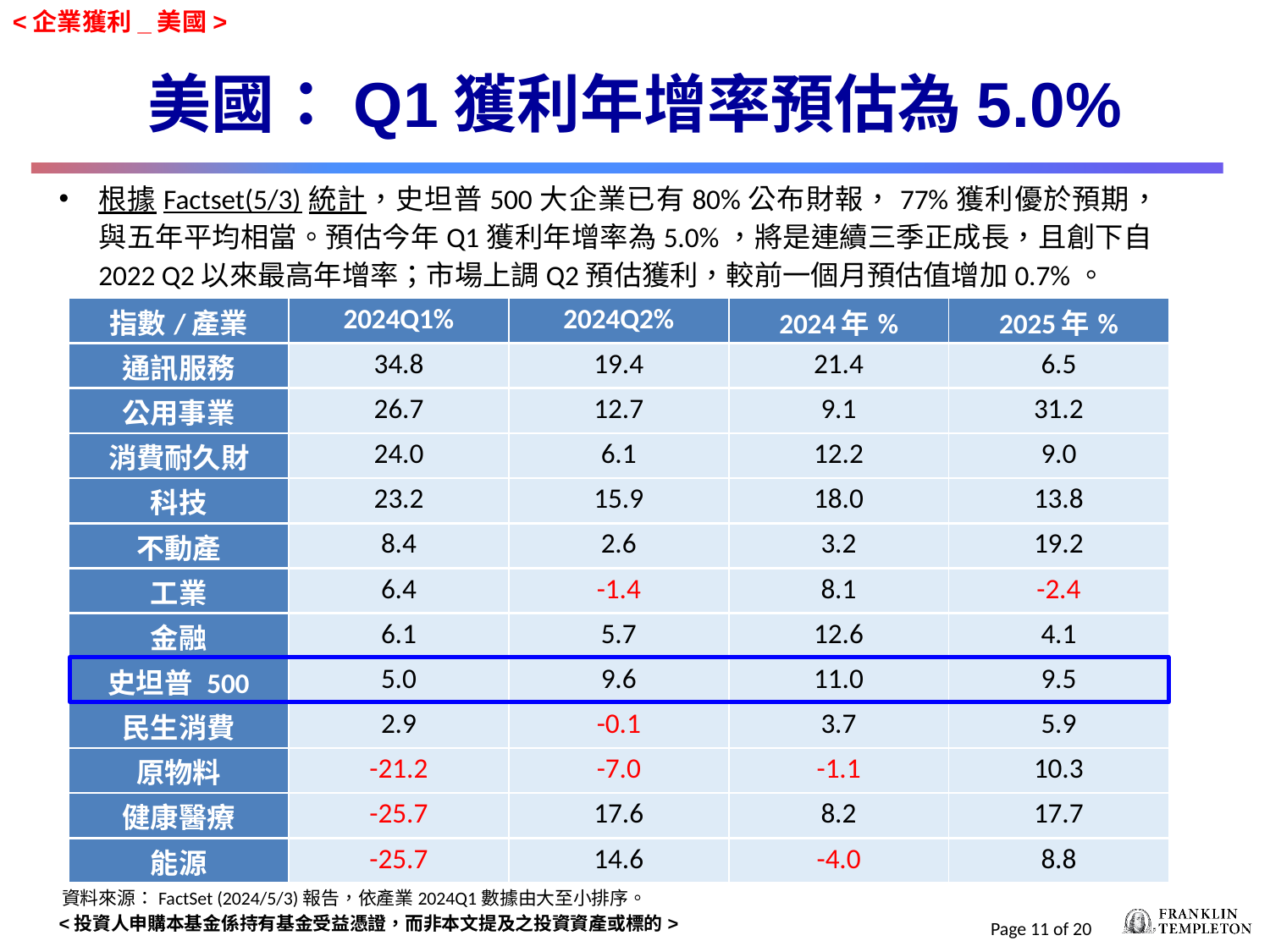

<企業獲利_美國>
# 美國：Q1獲利年增率預估為5.0%
根據Factset(5/3)統計，史坦普500大企業已有80%公布財報，77%獲利優於預期，與五年平均相當。預估今年Q1獲利年增率為5.0%，將是連續三季正成長，且創下自2022 Q2以來最高年增率；市場上調Q2預估獲利，較前一個月預估值增加0.7%。
| 指數/產業 | 2024Q1% | 2024Q2% | 2024年% | 2025年% |
| --- | --- | --- | --- | --- |
| 通訊服務 | 34.8 | 19.4 | 21.4 | 6.5 |
| 公用事業 | 26.7 | 12.7 | 9.1 | 31.2 |
| 消費耐久財 | 24.0 | 6.1 | 12.2 | 9.0 |
| 科技 | 23.2 | 15.9 | 18.0 | 13.8 |
| 不動產 | 8.4 | 2.6 | 3.2 | 19.2 |
| 工業 | 6.4 | -1.4 | 8.1 | -2.4 |
| 金融 | 6.1 | 5.7 | 12.6 | 4.1 |
| 史坦普 500 | 5.0 | 9.6 | 11.0 | 9.5 |
| 民生消費 | 2.9 | -0.1 | 3.7 | 5.9 |
| 原物料 | -21.2 | -7.0 | -1.1 | 10.3 |
| 健康醫療 | -25.7 | 17.6 | 8.2 | 17.7 |
| 能源 | -25.7 | 14.6 | -4.0 | 8.8 |

資料來源：FactSet (2024/5/3)報告，依產業2024Q1數據由大至小排序。
<投資人申購本基金係持有基金受益憑證，而非本文提及之投資資產或標的>